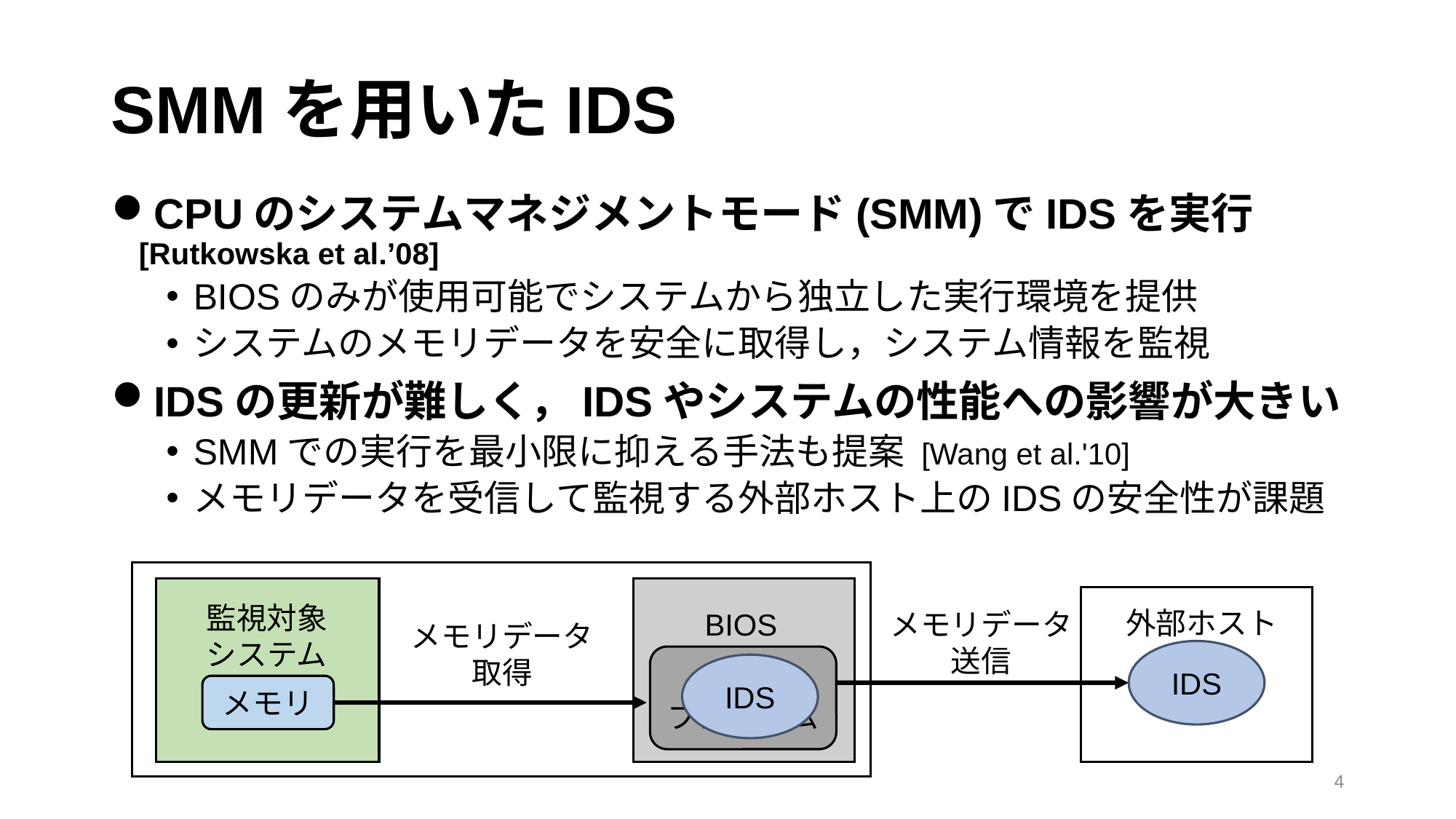

# SMMを用いたIDS
CPUのシステムマネジメントモード(SMM)でIDSを実行[Rutkowska et al.’08]
BIOSのみが使用可能でシステムから独立した実行環境を提供
システムのメモリデータを安全に取得し，システム情報を監視
IDSの更新が難しく，IDSやシステムの性能への影響が大きい
SMMでの実行を最小限に抑える手法も提案 [Wang et al.'10]
メモリデータを受信して監視する外部ホスト上のIDSの安全性が課題

監視対象
システム
メモリ

外部ホスト
BIOS
メモリデータ送信
メモリデータ
取得
IDS
SMM
プログラム
IDS
4